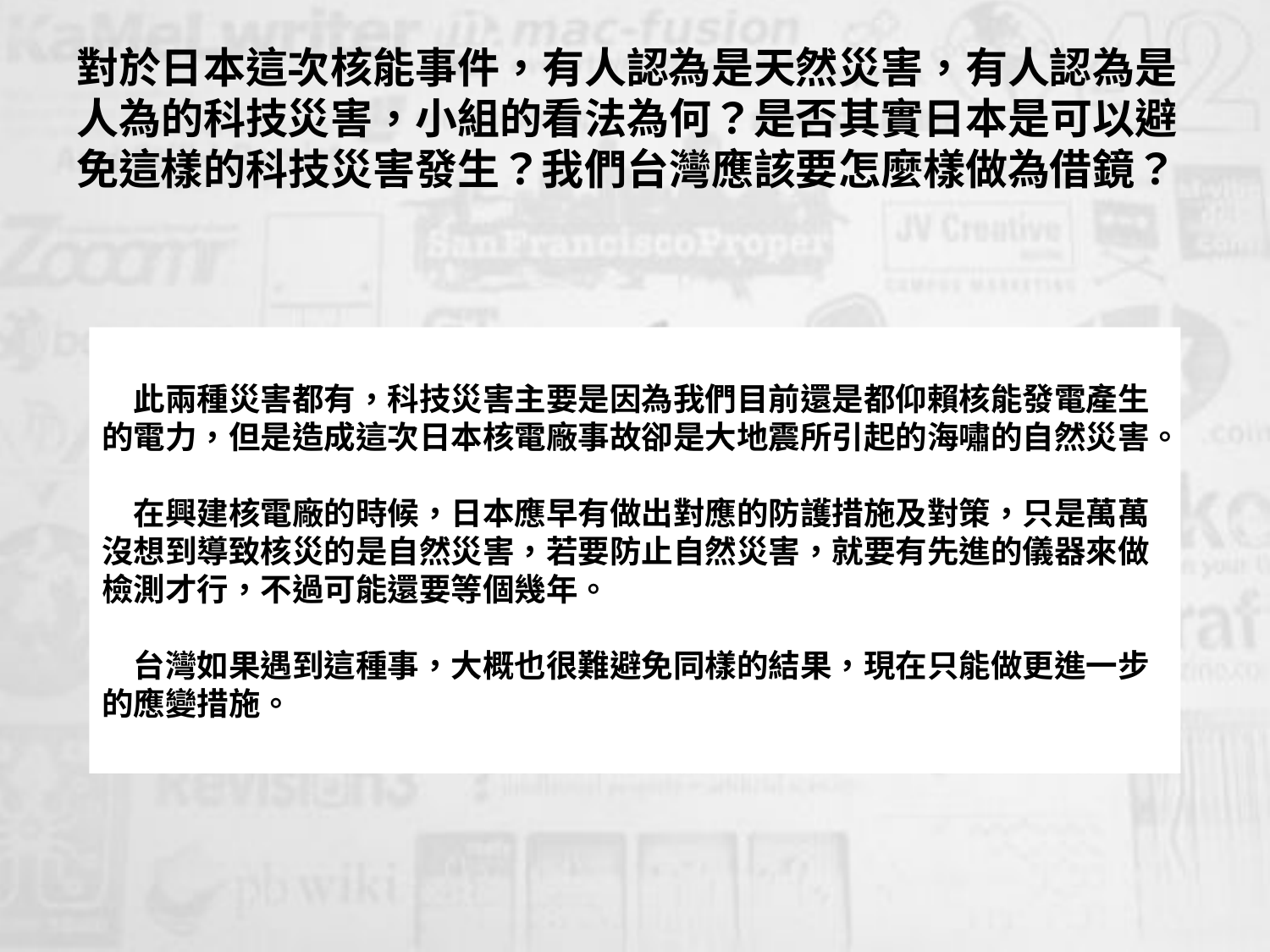

# 對於日本這次核能事件，有人認為是天然災害，有人認為是人為的科技災害，小組的看法為何？是否其實日本是可以避免這樣的科技災害發生？我們台灣應該要怎麼樣做為借鏡？

　此兩種災害都有，科技災害主要是因為我們目前還是都仰賴核能發電產生的電力，但是造成這次日本核電廠事故卻是大地震所引起的海嘯的自然災害。

　在興建核電廠的時候，日本應早有做出對應的防護措施及對策，只是萬萬沒想到導致核災的是自然災害，若要防止自然災害，就要有先進的儀器來做檢測才行，不過可能還要等個幾年。
　台灣如果遇到這種事，大概也很難避免同樣的結果，現在只能做更進一步的應變措施。